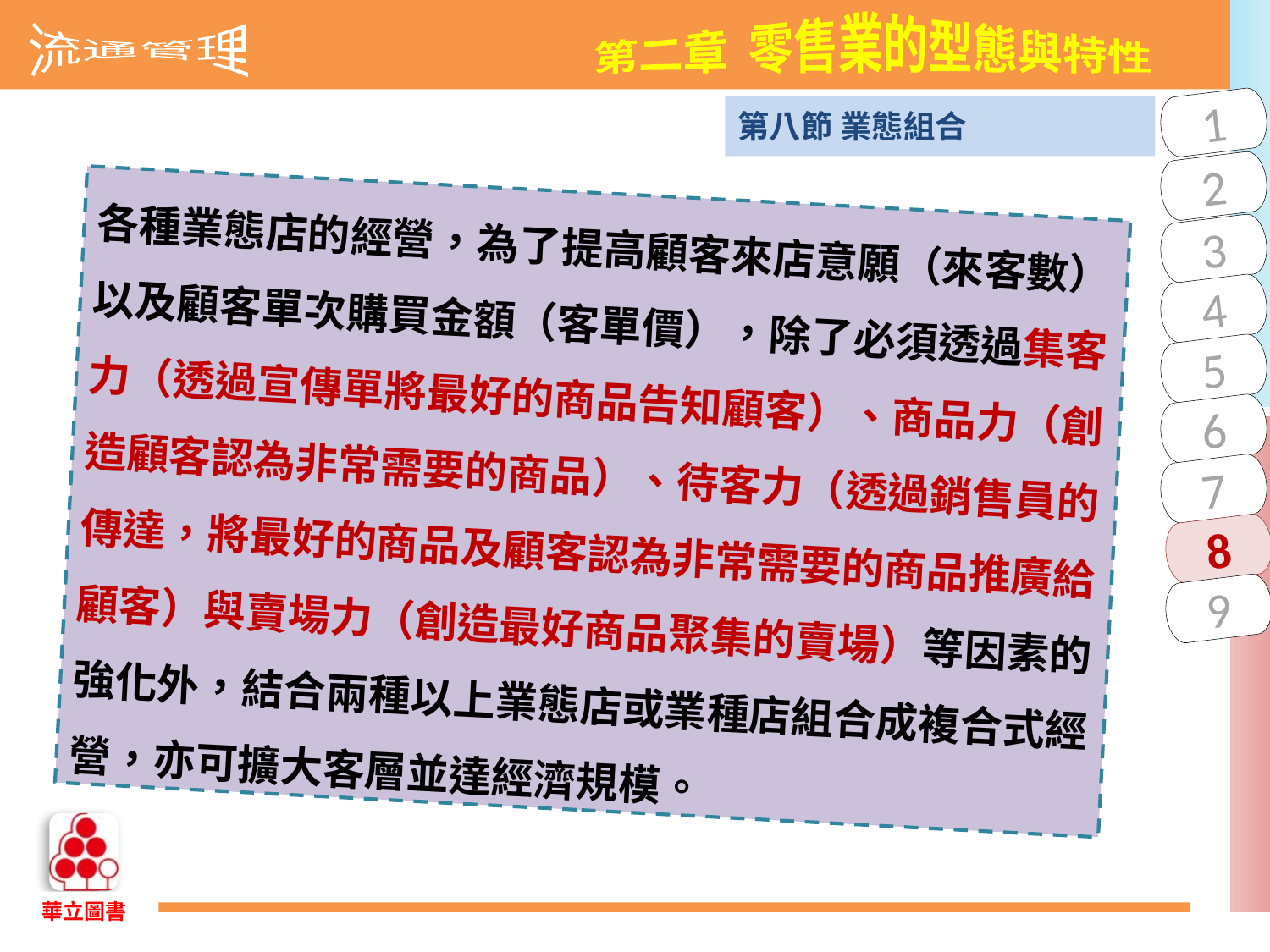

第八節 業態組合
各種業態店的經營，為了提高顧客來店意願（來客數）以及顧客單次購買金額（客單價），除了必須透過集客力（透過宣傳單將最好的商品告知顧客）、商品力（創造顧客認為非常需要的商品）、待客力（透過銷售員的傳達，將最好的商品及顧客認為非常需要的商品推廣給顧客）與賣場力（創造最好商品聚集的賣場）等因素的強化外，結合兩種以上業態店或業種店組合成複合式經營，亦可擴大客層並達經濟規模。